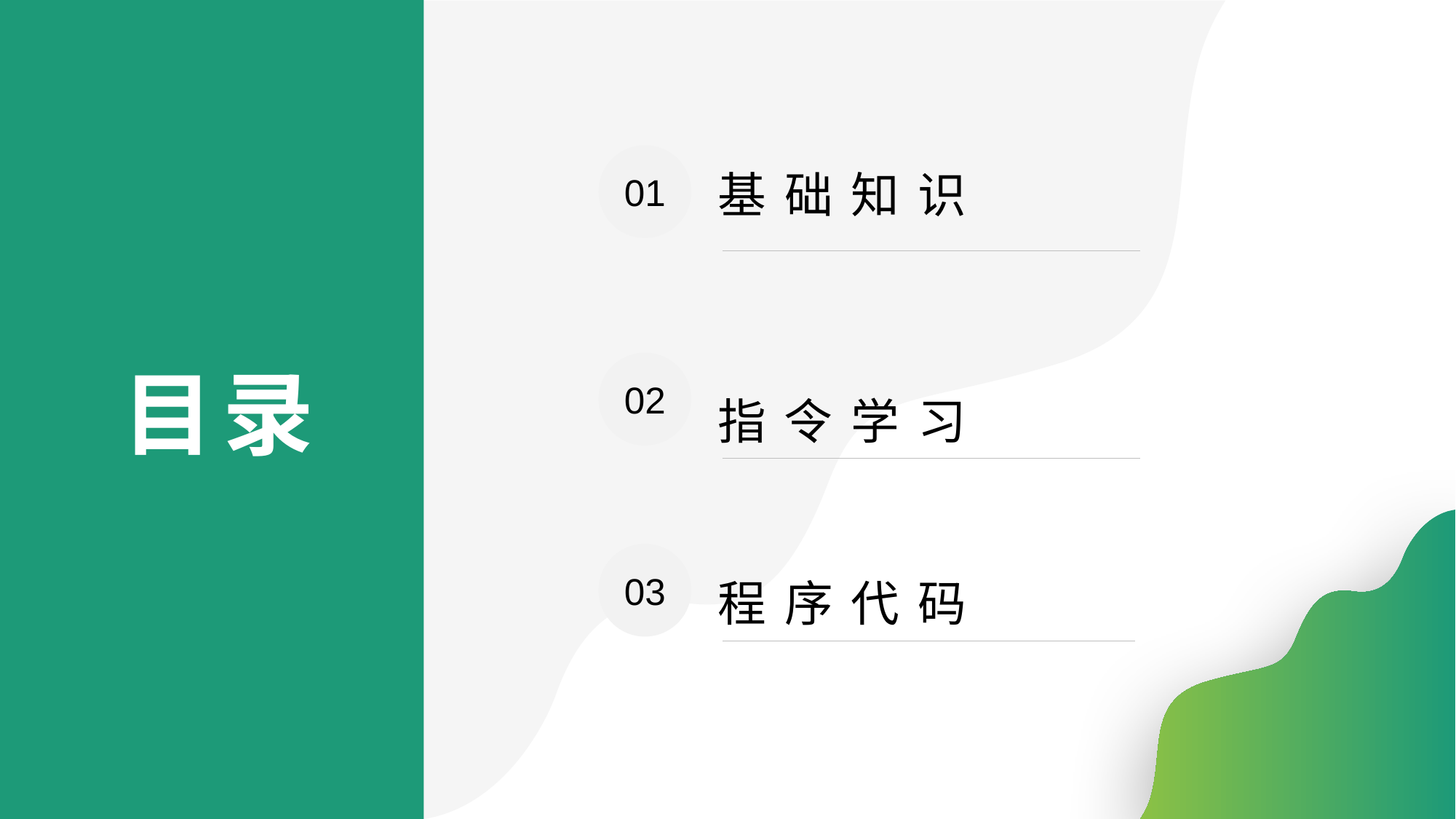

01
基础知识
02
指令学习
目录

03
程序代码